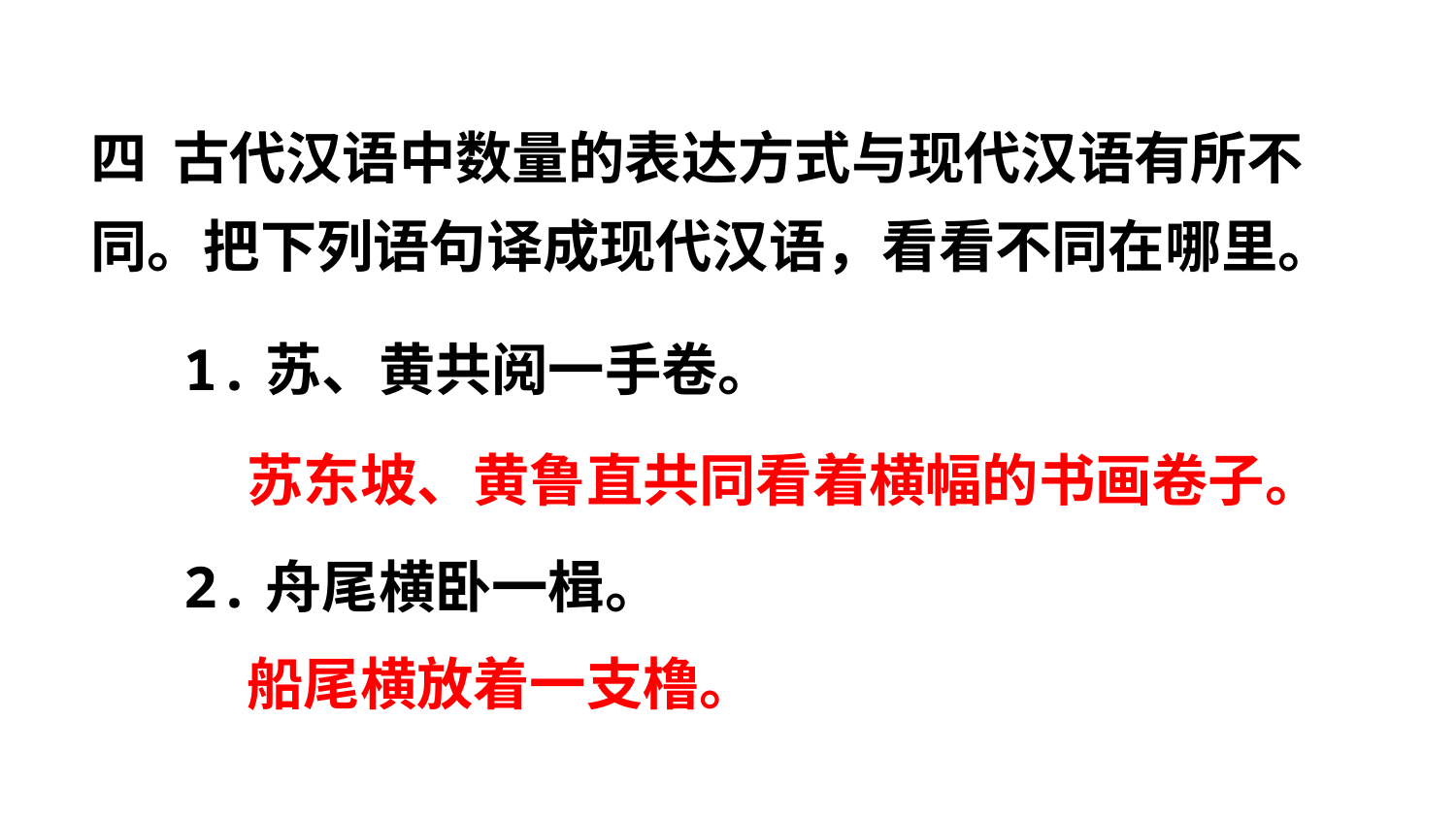

四  古代汉语中数量的表达方式与现代汉语有所不同。把下列语句译成现代汉语，看看不同在哪里。
1.苏、黄共阅一手卷。
苏东坡、黄鲁直共同看着横幅的书画卷子。
2.舟尾横卧一楫。
船尾横放着一支橹。